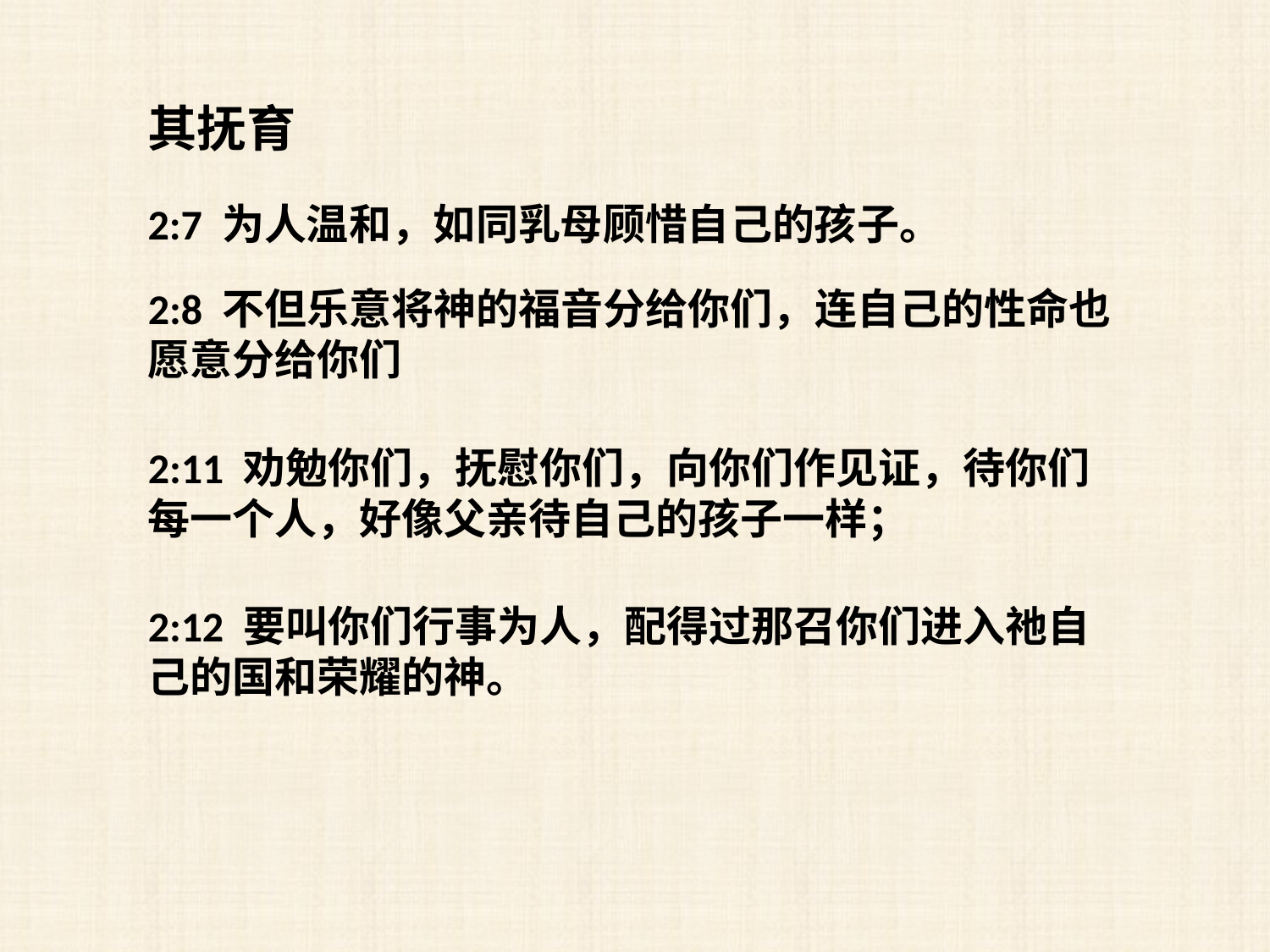

其抚育
2:7 为人温和，如同乳母顾惜自己的孩子。
2:8 不但乐意将神的福音分给你们，连自己的性命也愿意分给你们
2:11 劝勉你们，抚慰你们，向你们作见证，待你们每一个人，好像父亲待自己的孩子一样；
2:12 要叫你们行事为人，配得过那召你们进入祂自己的国和荣耀的神。